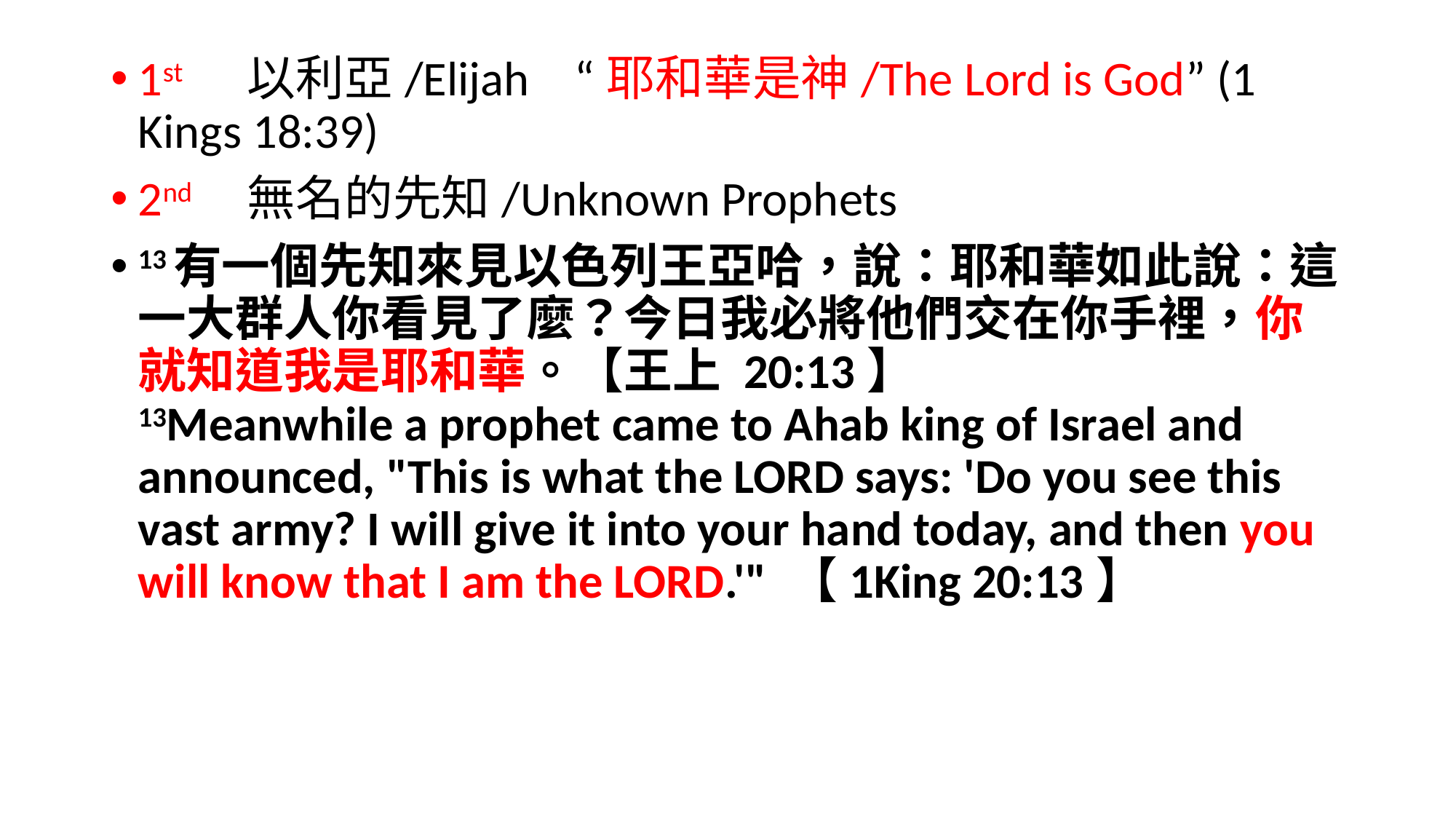

#
1st 	以利亞/Elijah	“耶和華是神/The Lord is God” (1 Kings 18:39)
2nd	無名的先知/Unknown Prophets
13有一個先知來見以色列王亞哈，說：耶和華如此說：這一大群人你看見了麼？今日我必將他們交在你手裡，你就知道我是耶和華。【王上 20:13】
13Meanwhile a prophet came to Ahab king of Israel and announced, "This is what the LORD says: 'Do you see this vast army? I will give it into your hand today, and then you will know that I am the LORD.'" 【1King 20:13】